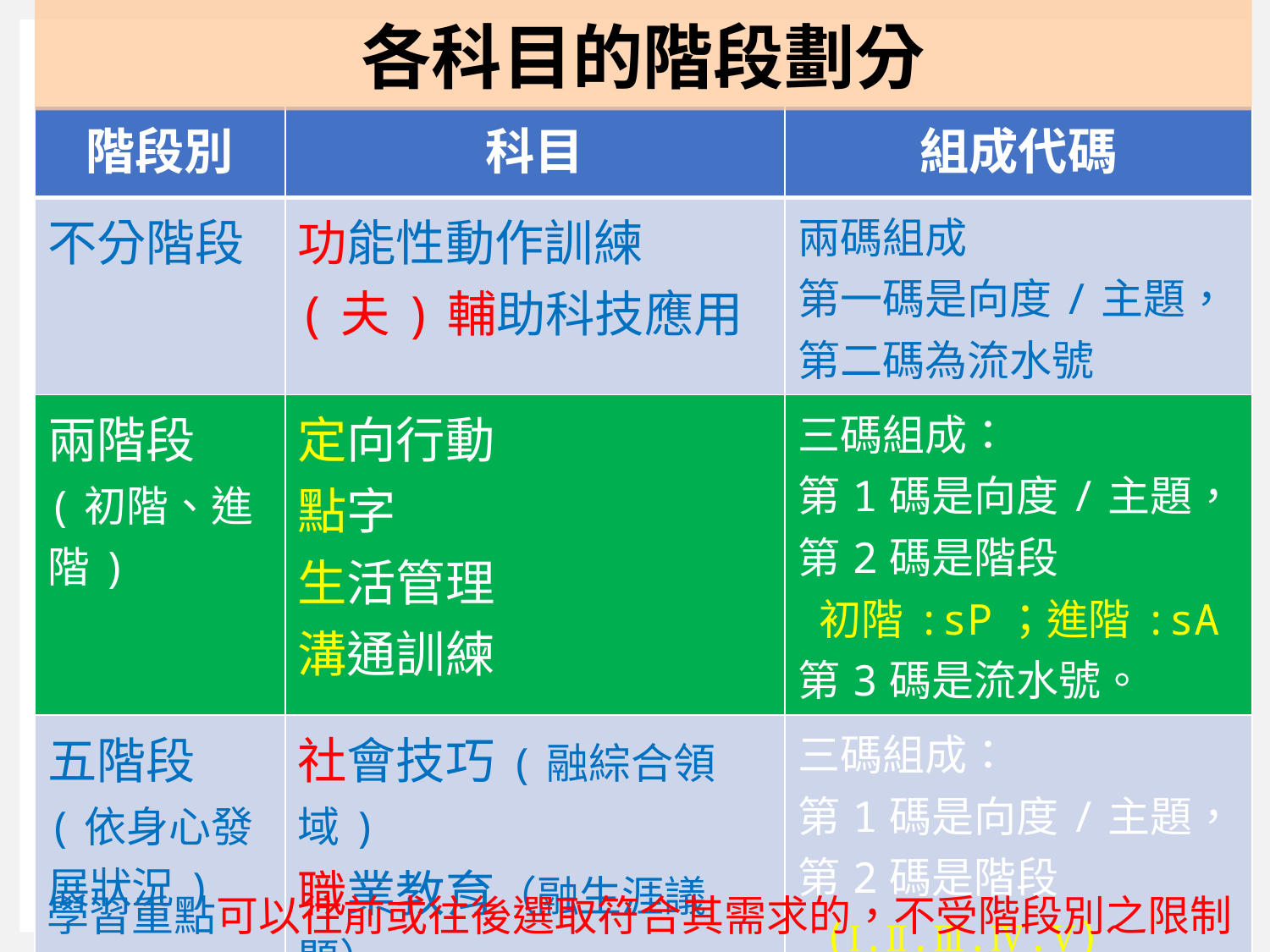

各科目的階段劃分

| 階段別 | 科目 | 組成代碼 |
| --- | --- | --- |
| 不分階段 | 功能性動作訓練 (夫)輔助科技應用 | 兩碼組成 第一碼是向度/主題，第二碼為流水號 |
| 兩階段 (初階、進階) | 定向行動 點字 生活管理 溝通訓練 | 三碼組成： 第1碼是向度/主題， 第2碼是階段 初階:sP；進階:sA 第3碼是流水號。 |
| 五階段 (依身心發展狀況) | 社會技巧(融綜合領域) 職業教育（融生涯議題） 學習策略（融各學習領 域） | 三碼組成： 第1碼是向度/主題， 第2碼是階段 (Ⅰ.Ⅱ.Ⅲ.Ⅳ.Ⅴ) 第3碼是流水號。 |
學習重點可以往前或往後選取符合其需求的，不受階段別之限制